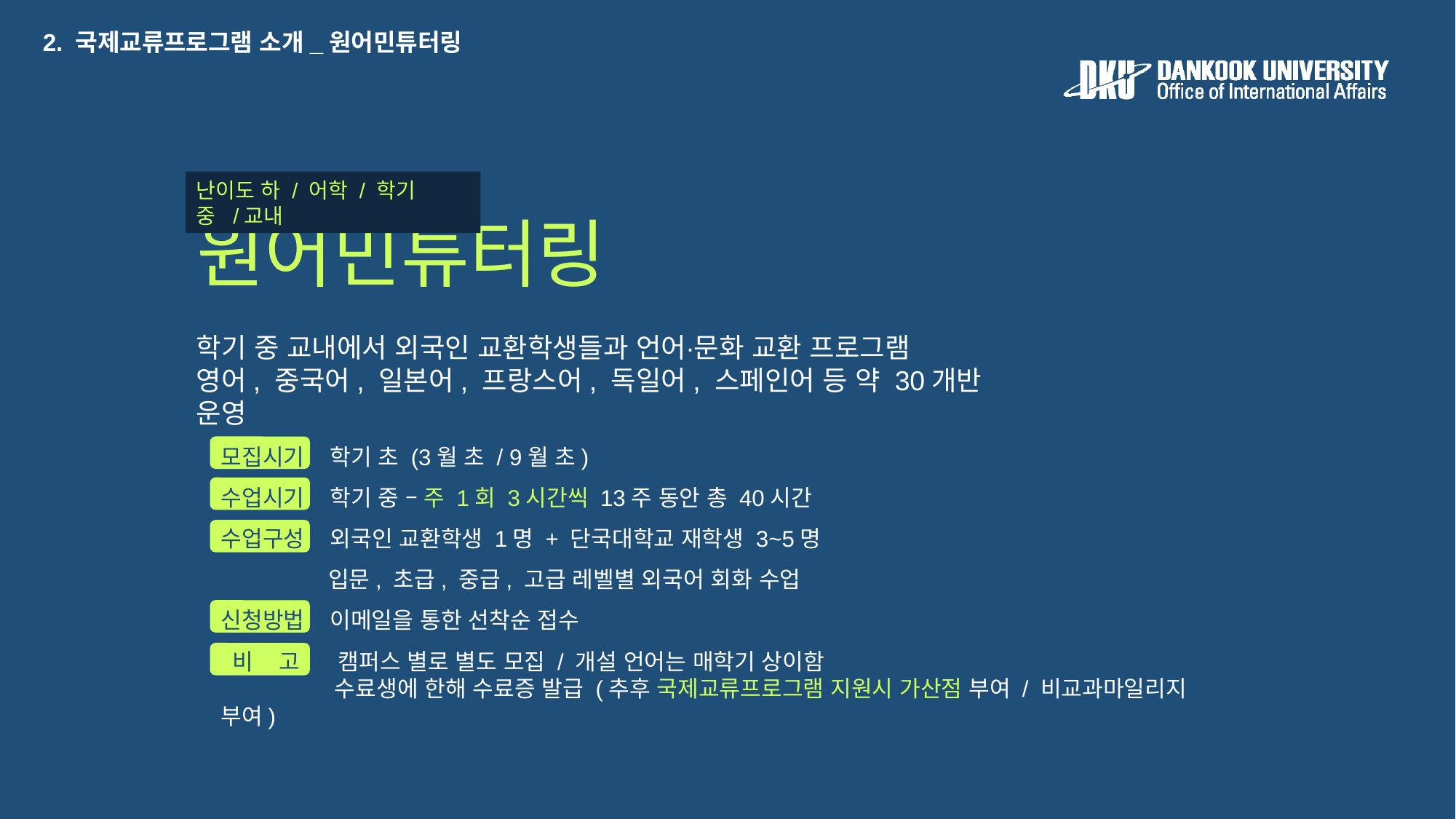

2. 국제교류프로그램 소개_원어민튜터링
난이도 하 / 어학 / 학기 중  /교내
# 원어민튜터링
학기 중 교내에서 외국인 교환학생들과 언어∙문화 교환 프로그램
영어, 중국어, 일본어, 프랑스어, 독일어, 스페인어 등 약 30개반 운영
학기 중 원어민 교환학생들과 언어∙문화 교환 프로그램
영어, 중국어, 일본어, 프랑스어, 독일어 등

모집시기    학기 초 (3월 초 / 9월 초)
수업시기    학기 중 – 주 1회 3시간씩 13주 동안 총 40시간
수업구성    외국인 교환학생 1명 + 단국대학교 재학생 3~5명
                입문, 초급, 중급, 고급 레벨별 외국어 회화 수업
신청방법    이메일을 통한 선착순 접수
 비    고      캠퍼스 별로 별도 모집 / 개설 언어는 매학기 상이함
                 수료생에 한해 수료증 발급 (추후 국제교류프로그램 지원시 가산점 부여 / 비교과마일리지 부여)